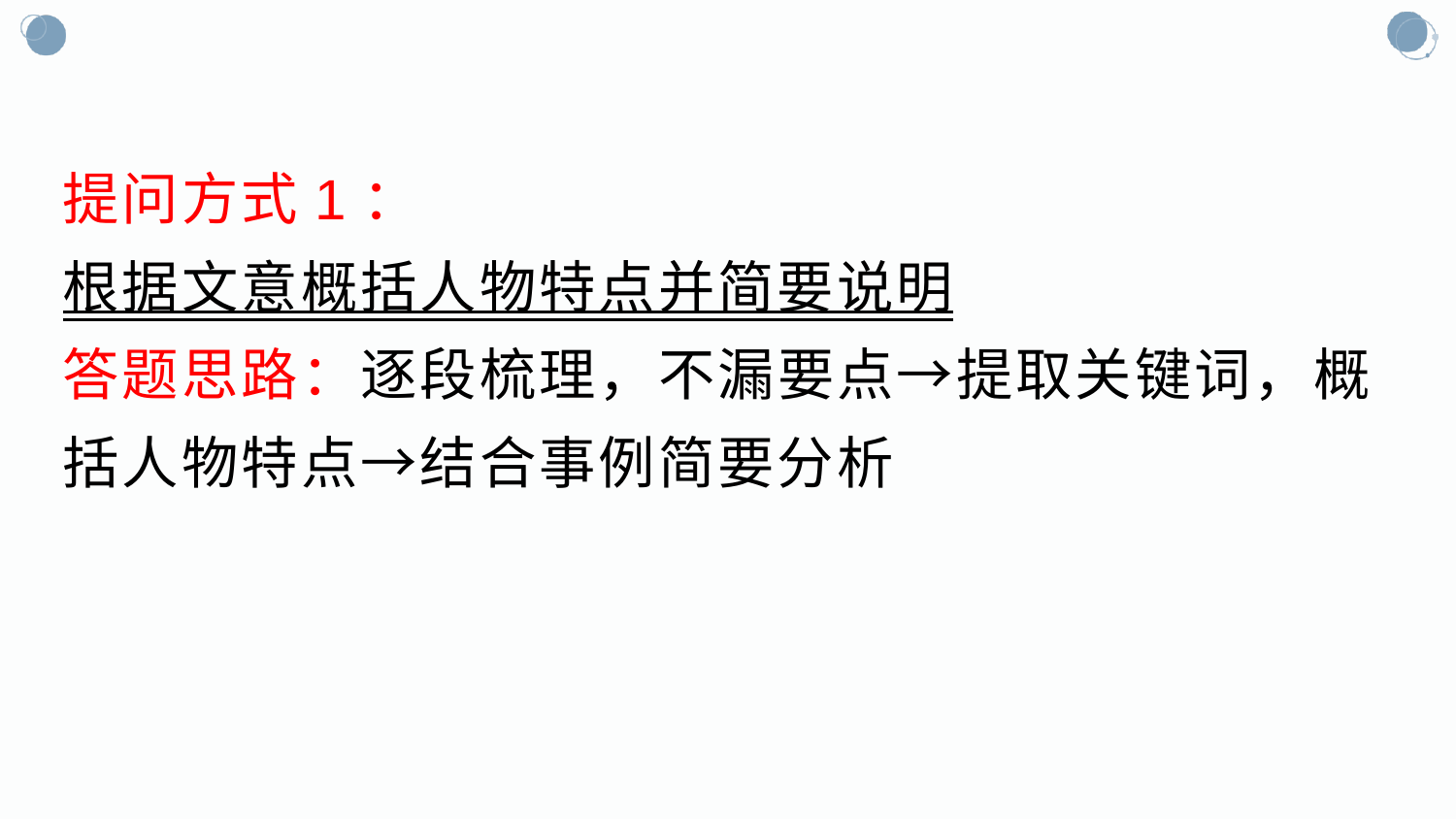

提问方式1：
根据文意概括人物特点并简要说明
答题思路：逐段梳理，不漏要点→提取关键词，概括人物特点→结合事例简要分析